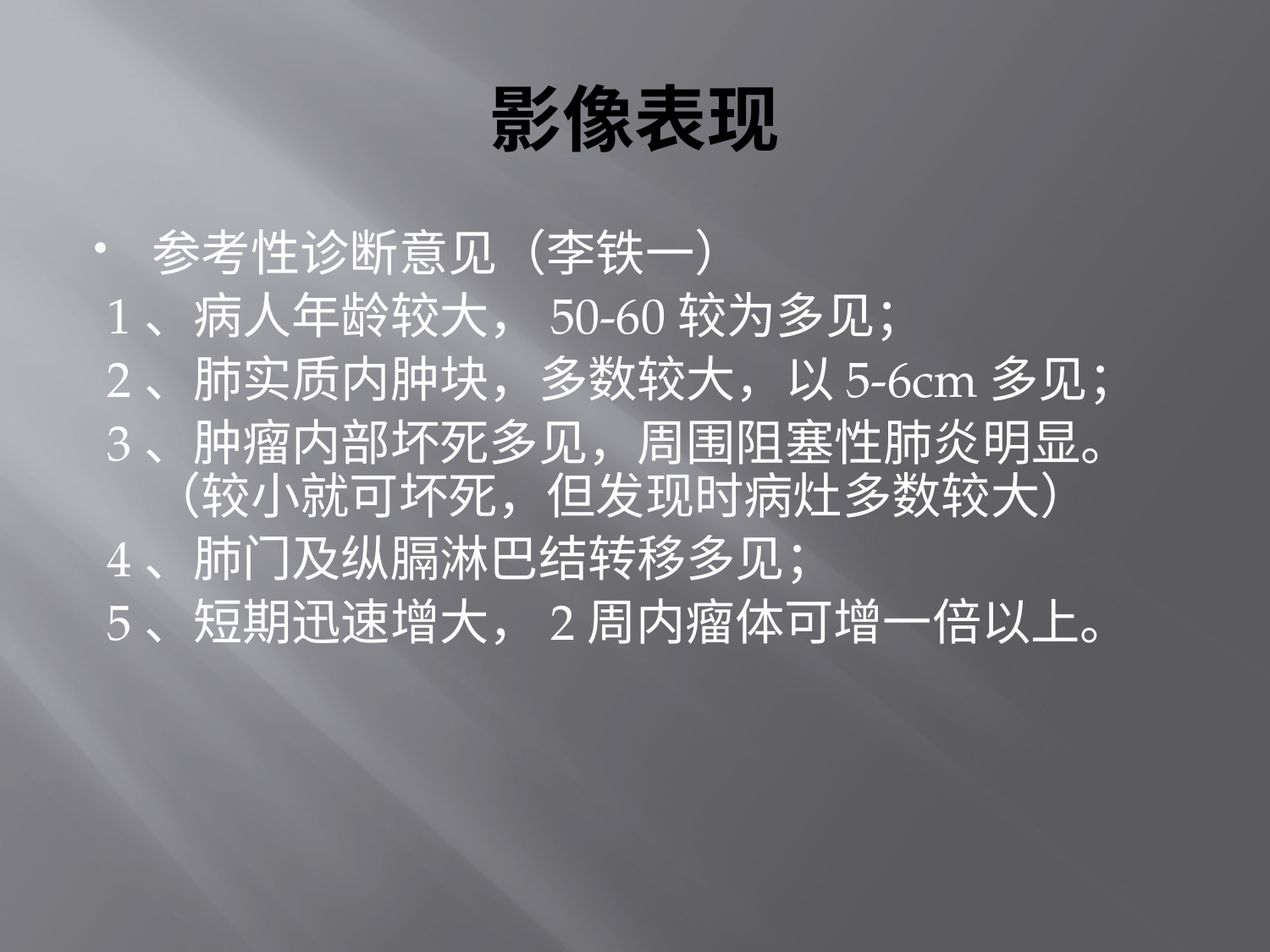

# 影像表现
参考性诊断意见（李铁一）
 1、病人年龄较大，50-60较为多见；
 2、肺实质内肿块，多数较大，以5-6cm多见；
 3、肿瘤内部坏死多见，周围阻塞性肺炎明显。（较小就可坏死，但发现时病灶多数较大）
 4、肺门及纵膈淋巴结转移多见；
 5、短期迅速增大，2周内瘤体可增一倍以上。